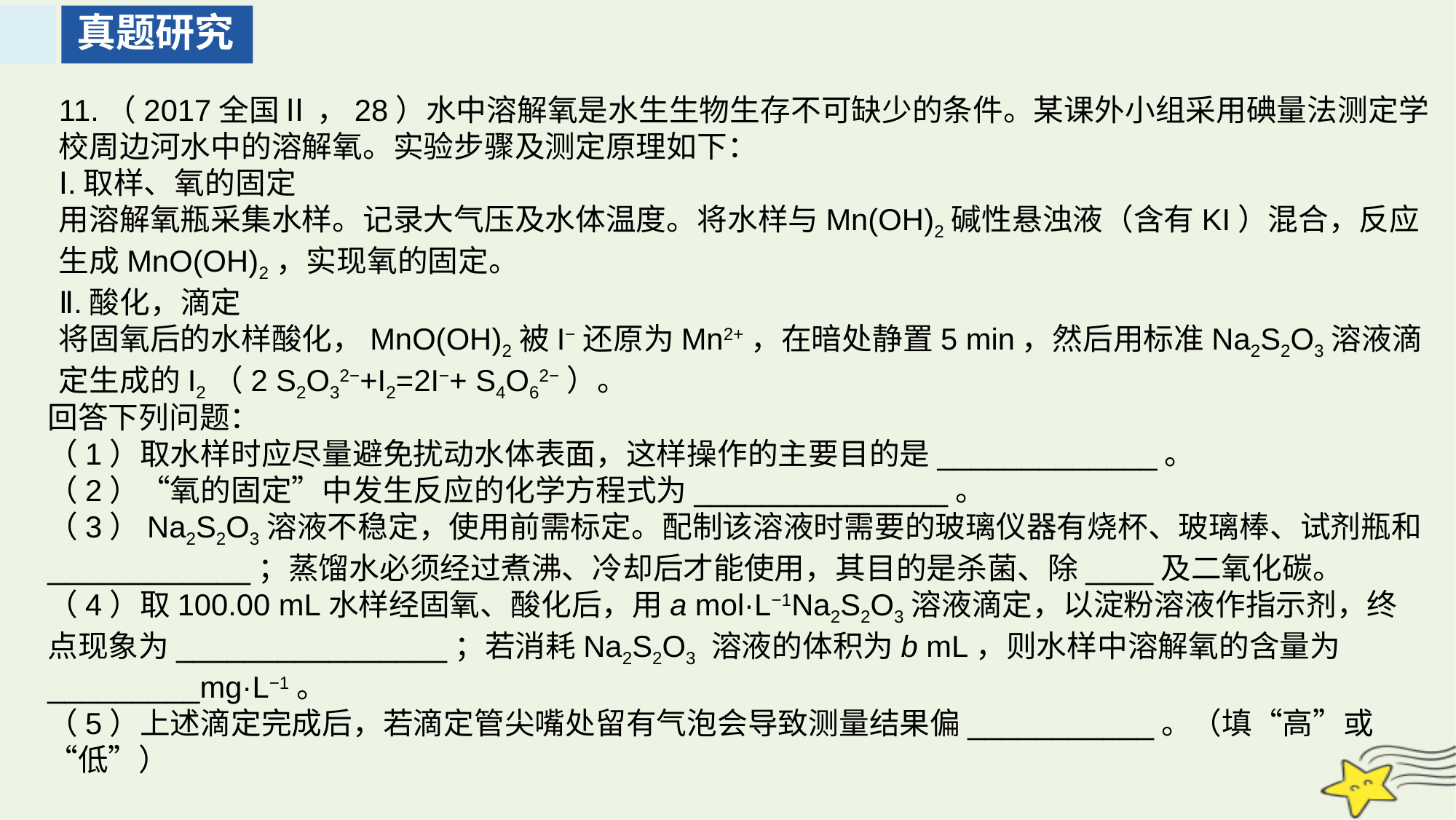

真题研究

11.（2017全国Ⅱ ，28）水中溶解氧是水生生物生存不可缺少的条件。某课外小组采用碘量法测定学校周边河水中的溶解氧。实验步骤及测定原理如下：
Ⅰ.取样、氧的固定
用溶解氧瓶采集水样。记录大气压及水体温度。将水样与Mn(OH)2碱性悬浊液（含有KI）混合，反应生成MnO(OH)2，实现氧的固定。
Ⅱ.酸化，滴定
将固氧后的水样酸化，MnO(OH)2被I−还原为Mn2+，在暗处静置5 min，然后用标准Na2S2O3溶液滴定生成的I2（2 S2O32−+I2=2I−+ S4O62−）。
回答下列问题：
（1）取水样时应尽量避免扰动水体表面，这样操作的主要目的是_____________。
（2）“氧的固定”中发生反应的化学方程式为_______________。
（3）Na2S2O3溶液不稳定，使用前需标定。配制该溶液时需要的玻璃仪器有烧杯、玻璃棒、试剂瓶和____________；蒸馏水必须经过煮沸、冷却后才能使用，其目的是杀菌、除____及二氧化碳。
（4）取100.00 mL水样经固氧、酸化后，用a mol·L−1Na2S2O3溶液滴定，以淀粉溶液作指示剂，终点现象为________________；若消耗Na2S2O3 溶液的体积为b mL，则水样中溶解氧的含量为_________mg·L−1。
（5）上述滴定完成后，若滴定管尖嘴处留有气泡会导致测量结果偏___________。（填“高”或“低”）